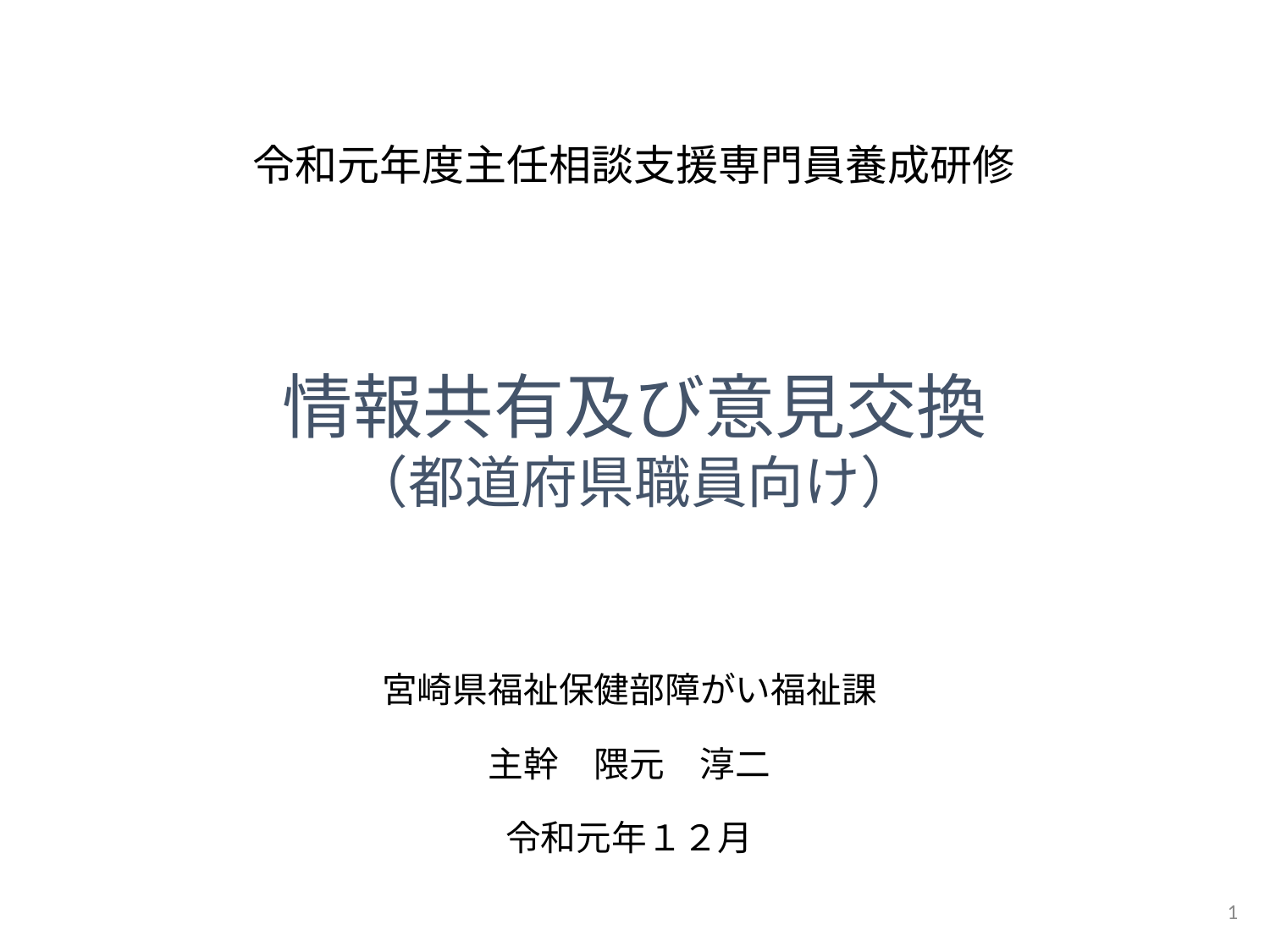

# 令和元年度主任相談支援専門員養成研修
情報共有及び意見交換
（都道府県職員向け）
宮崎県福祉保健部障がい福祉課
主幹　隈元　淳二
令和元年１２月

1